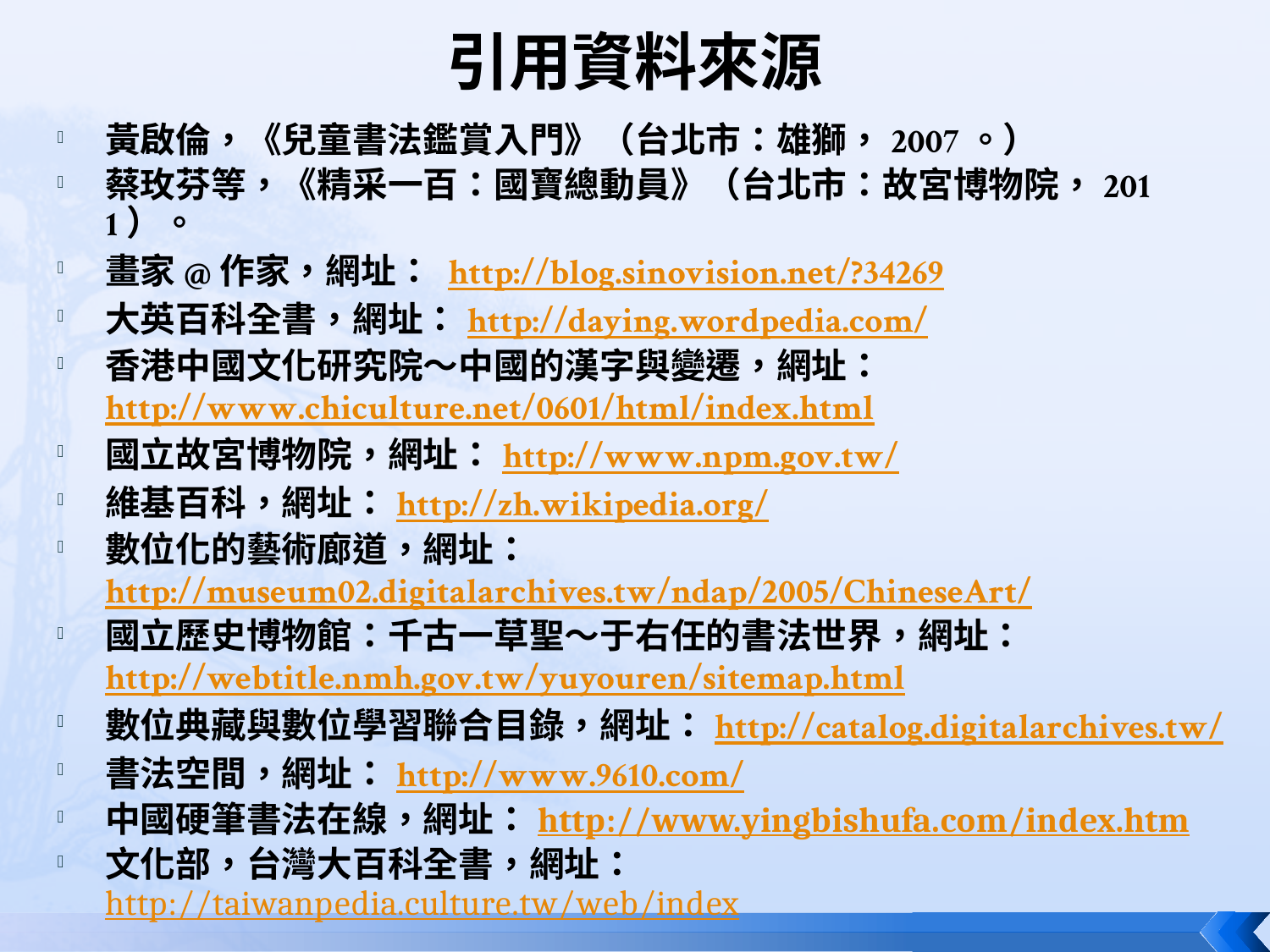

# 引用資料來源
黃啟倫，《兒童書法鑑賞入門》（台北市：雄獅，2007。）
蔡玫芬等，《精采一百：國寶總動員》（台北市：故宮博物院，2011）。
畫家@作家，網址： http://blog.sinovision.net/?34269
大英百科全書，網址：http://daying.wordpedia.com/
香港中國文化研究院～中國的漢字與變遷，網址：http://www.chiculture.net/0601/html/index.html
國立故宮博物院，網址：http://www.npm.gov.tw/
維基百科，網址：http://zh.wikipedia.org/
數位化的藝術廊道，網址：http://museum02.digitalarchives.tw/ndap/2005/ChineseArt/
國立歷史博物館：千古一草聖～于右任的書法世界，網址：http://webtitle.nmh.gov.tw/yuyouren/sitemap.html
數位典藏與數位學習聯合目錄，網址：http://catalog.digitalarchives.tw/
書法空間，網址：http://www.9610.com/
中國硬筆書法在線，網址：http://www.yingbishufa.com/index.htm
文化部，台灣大百科全書，網址：http://taiwanpedia.culture.tw/web/index